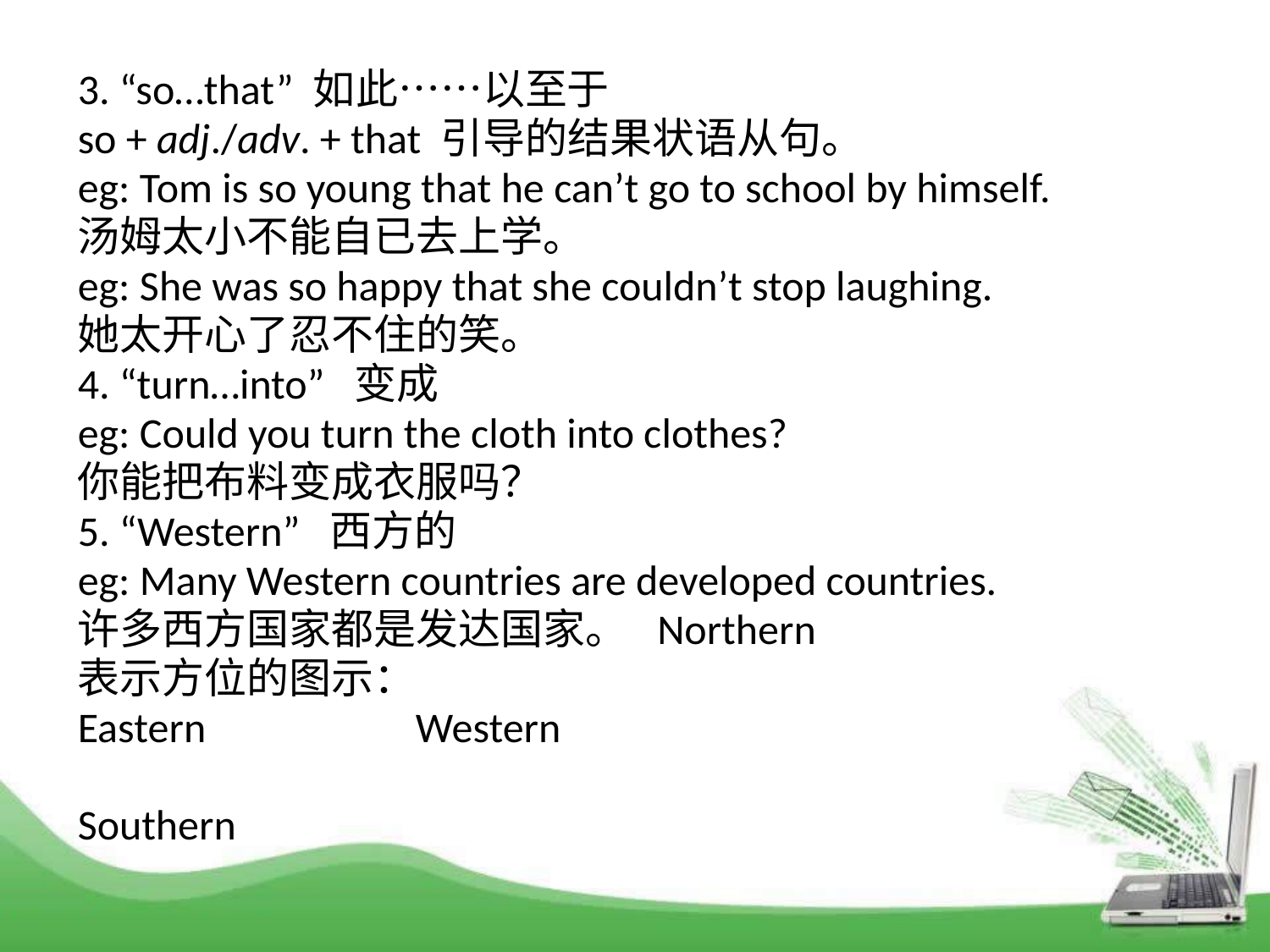

3. “so…that” 如此……以至于
so + adj./adv. + that 引导的结果状语从句。
eg: Tom is so young that he can’t go to school by himself.
汤姆太小不能自已去上学。
eg: She was so happy that she couldn’t stop laughing.
她太开心了忍不住的笑。
4. “turn…into”  变成
eg: Could you turn the cloth into clothes?
你能把布料变成衣服吗？
5. “Western”  西方的
eg: Many Western countries are developed countries.
许多西方国家都是发达国家。  Northern
表示方位的图示：
Eastern                      Western

Southern